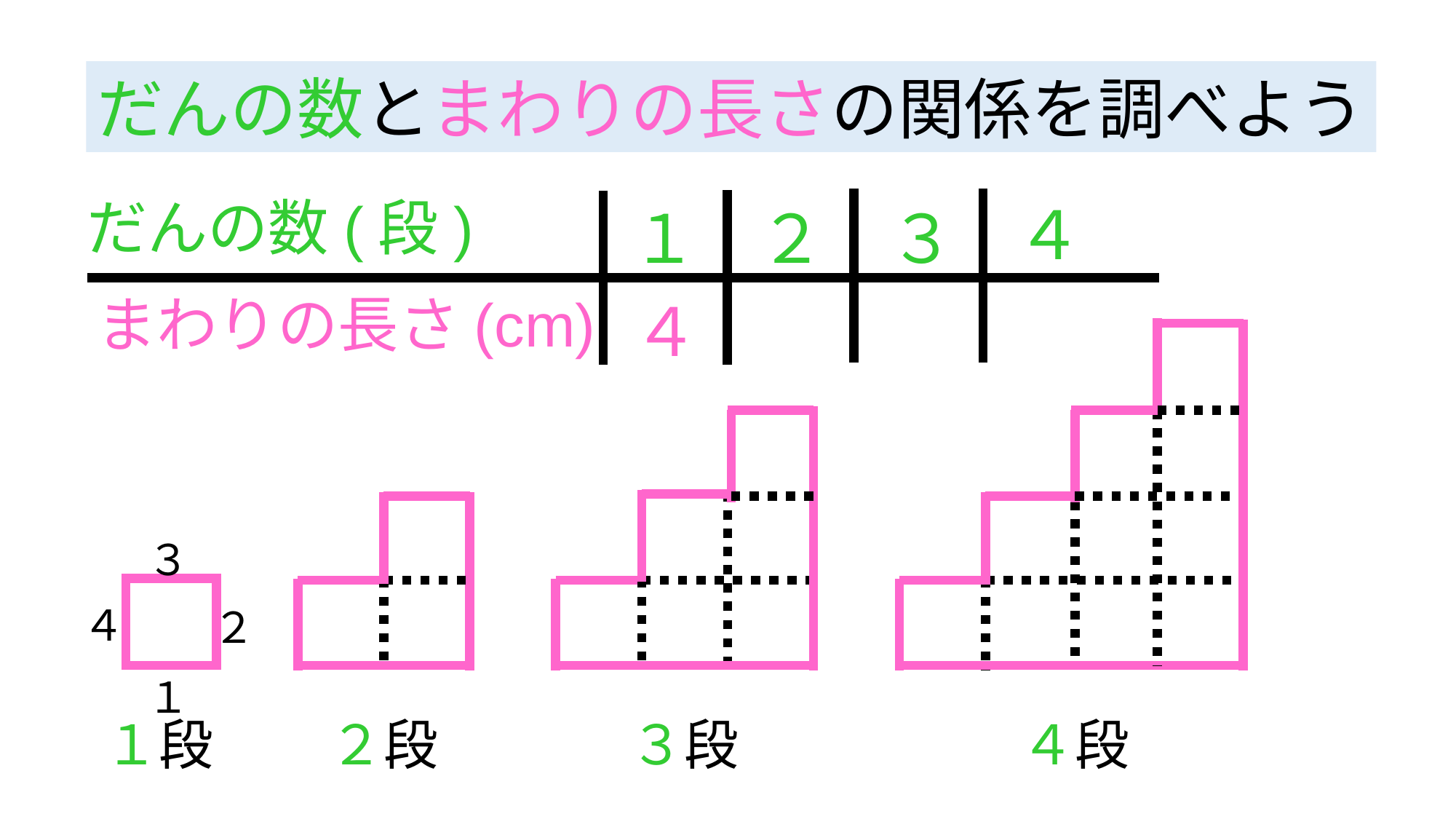

だんの数とまわりの長さの関係を調べよう
だんの数(段)
４
２
３
１
まわりの長さ(cm)
４
３

４
２
１
１段
２段
３段
４段